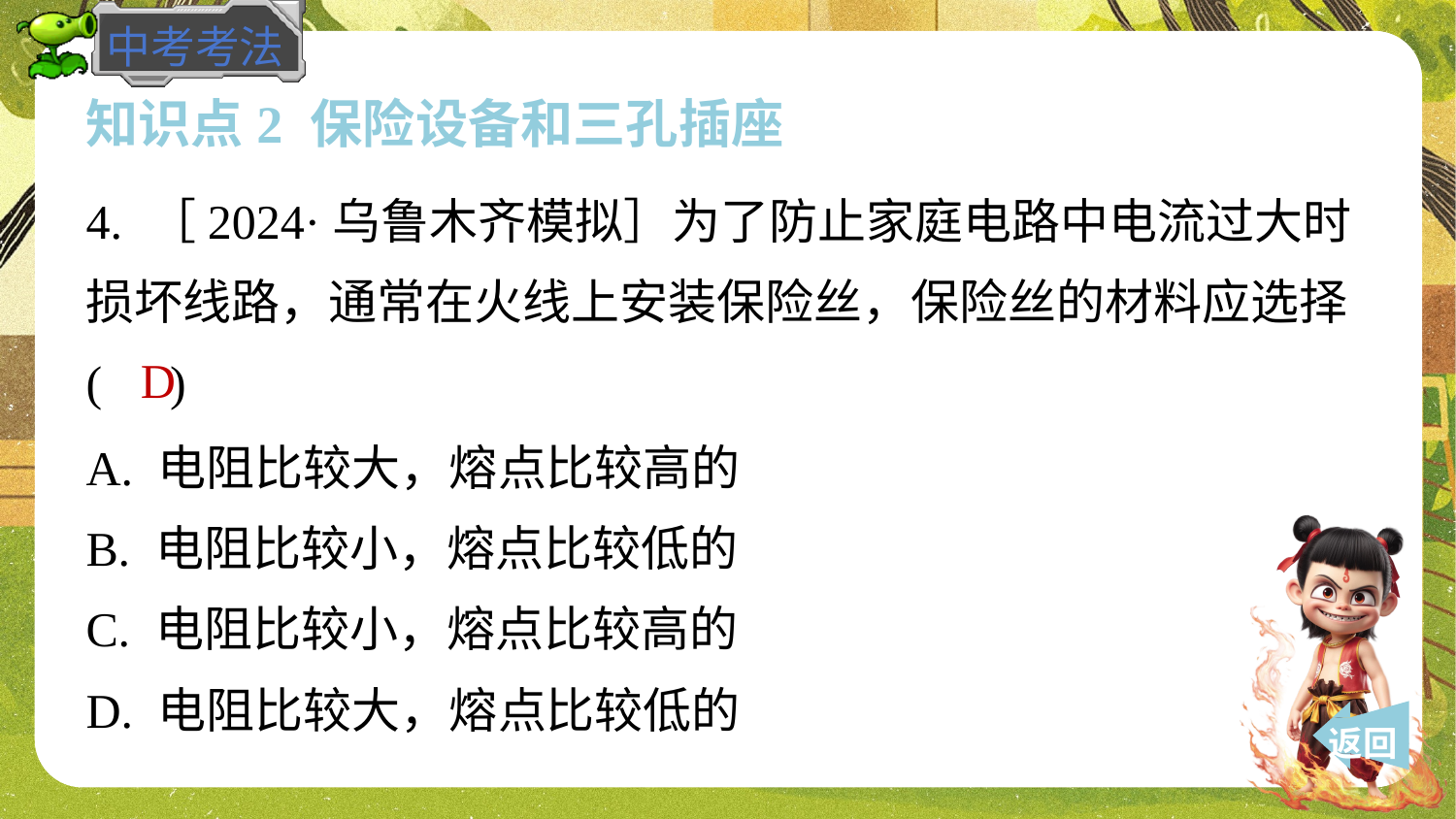

知识点2 保险设备和三孔插座
4. ［2024·乌鲁木齐模拟］为了防止家庭电路中电流过大时
损坏线路，通常在火线上安装保险丝，保险丝的材料应选择
(     )
D
A. 电阻比较大，熔点比较高的
B. 电阻比较小，熔点比较低的
C. 电阻比较小，熔点比较高的
D. 电阻比较大，熔点比较低的
 返回